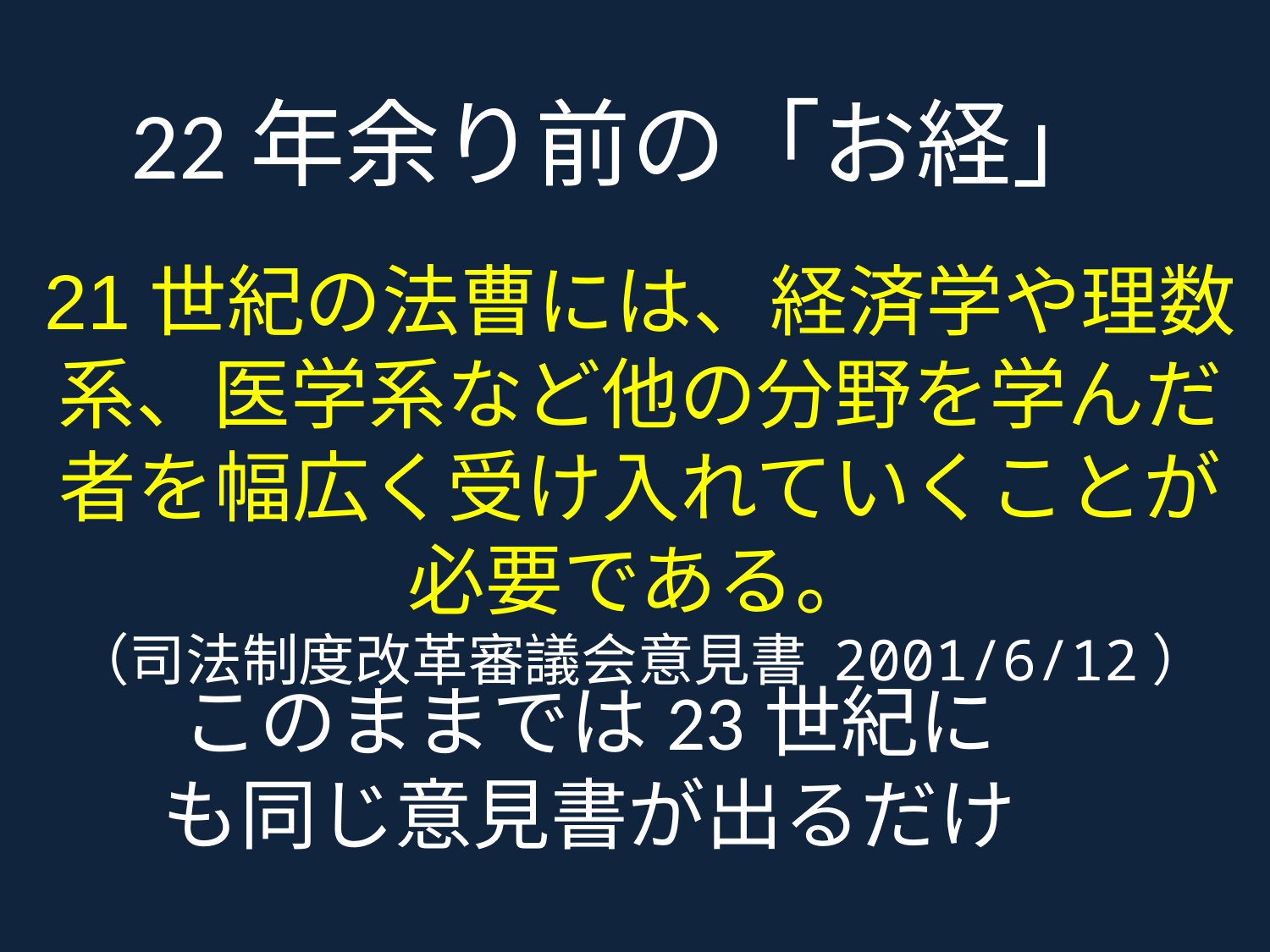

# 22年余り前の「お経」
21世紀の法曹には、経済学や理数系、医学系など他の分野を学んだ者を幅広く受け入れていくことが必要である。
（司法制度改革審議会意見書 2001/6/12）
このままでは23世紀にも同じ意見書が出るだけ